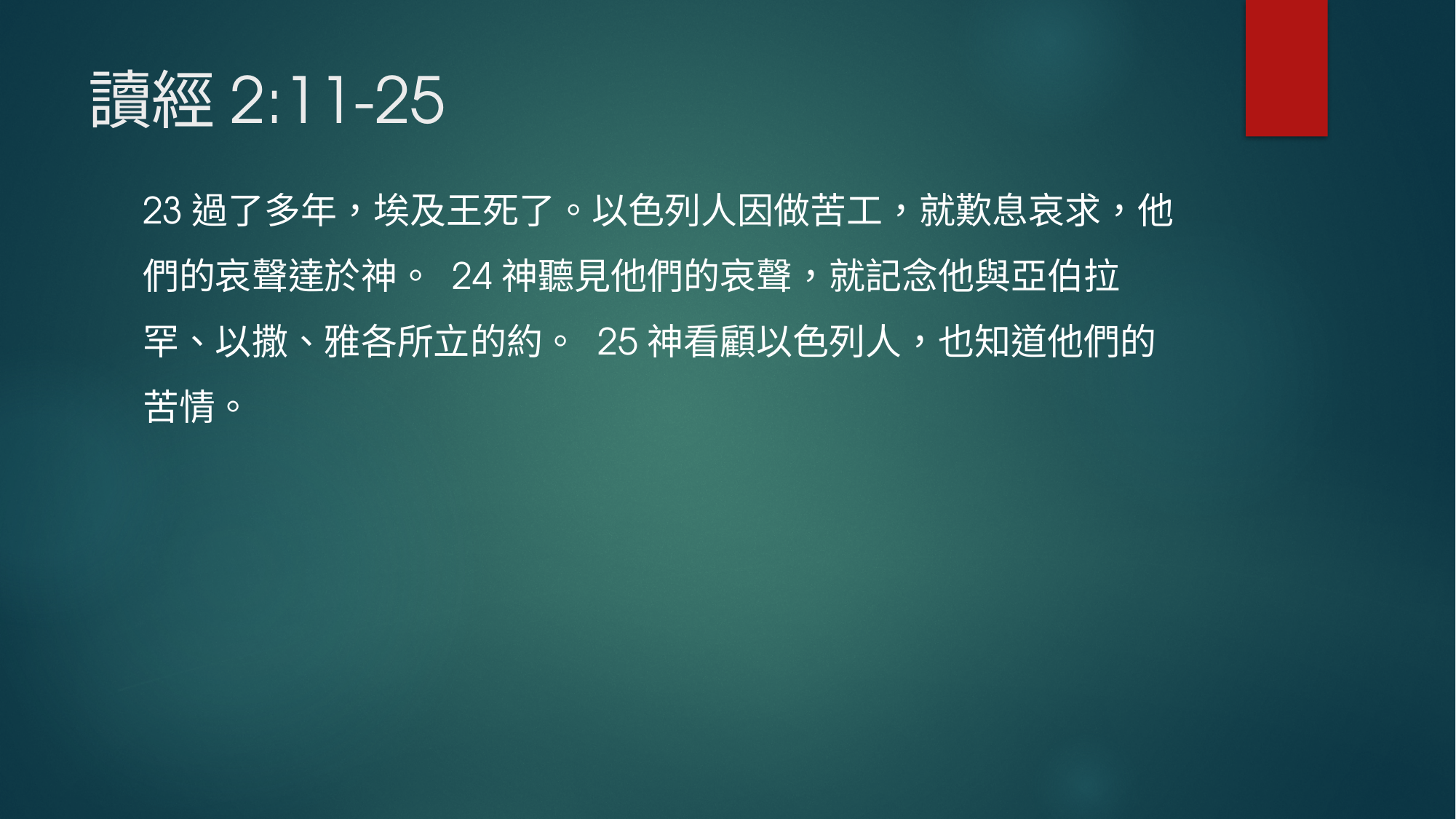

# 讀經2:11-25
23過了多年，埃及王死了。以色列人因做苦工，就歎息哀求，他們的哀聲達於神。 24神聽見他們的哀聲，就記念他與亞伯拉罕、以撒、雅各所立的約。 25神看顧以色列人，也知道他們的苦情。